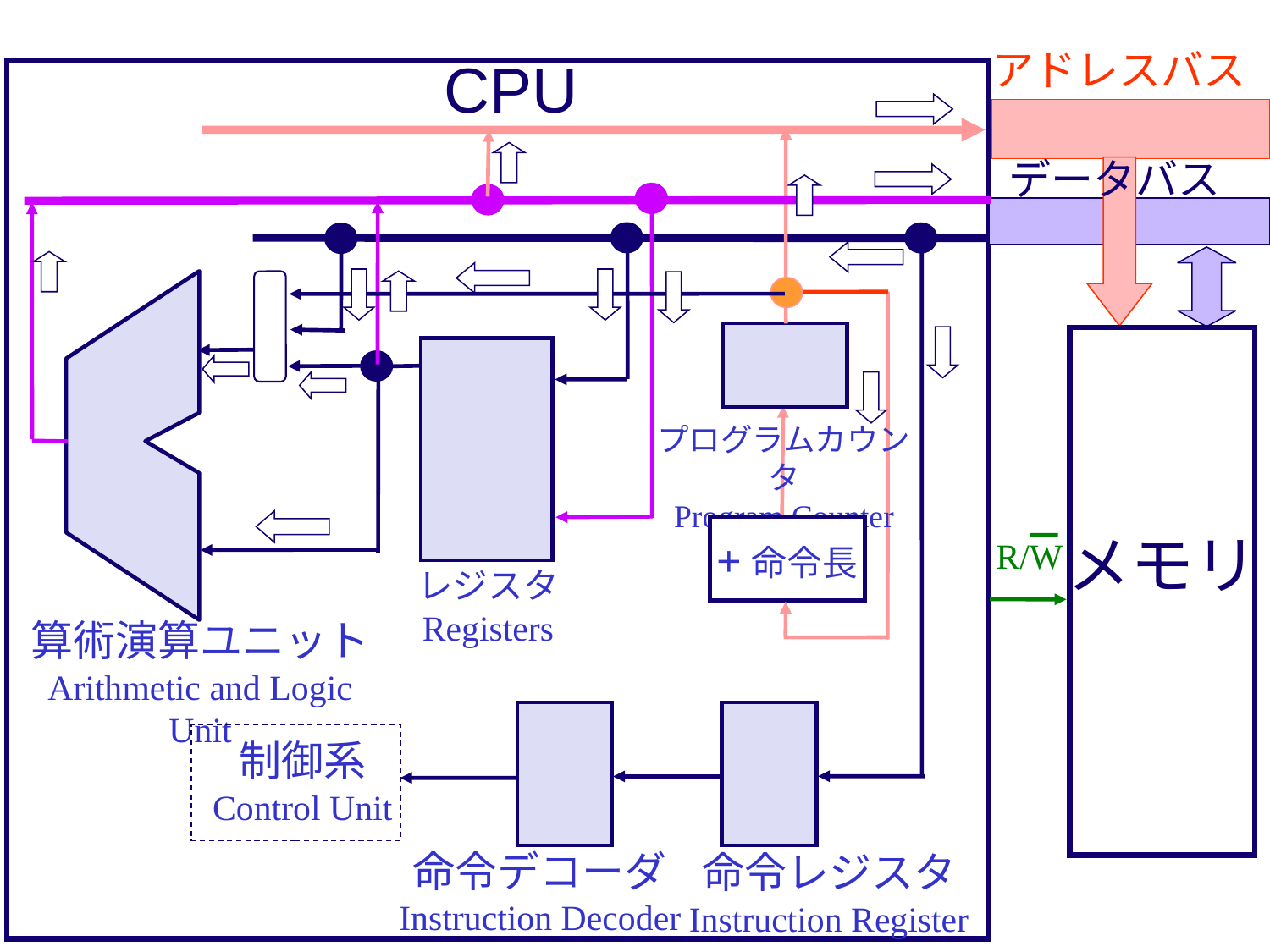

アドレスバス
CPU

データバス

プログラムカウンタ
Program Counter

+命令長
メモリ
R/W

レジスタ
Registers

算術演算ユニット
Arithmetic and Logic Unit

制御系
Control Unit

命令デコーダ
Instruction Decoder
命令レジスタ
Instruction Register